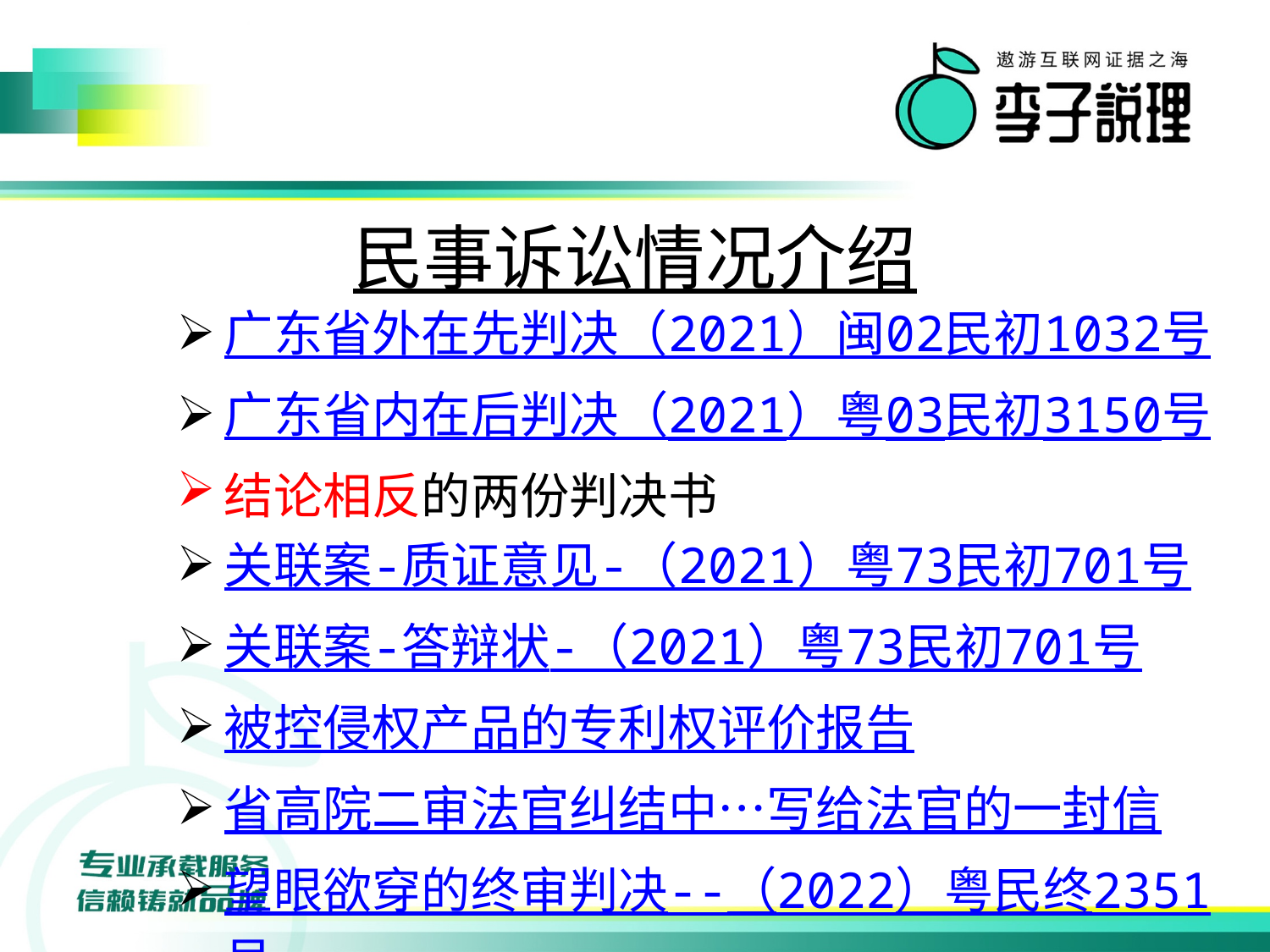

# 民事诉讼情况介绍
广东省外在先判决（2021）闽02民初1032号
广东省内在后判决（2021）粤03民初3150号
结论相反的两份判决书
关联案-质证意见-（2021）粤73民初701号
关联案-答辩状-（2021）粤73民初701号
被控侵权产品的专利权评价报告
省高院二审法官纠结中…写给法官的一封信
望眼欲穿的终审判决--（2022）粤民终2351号